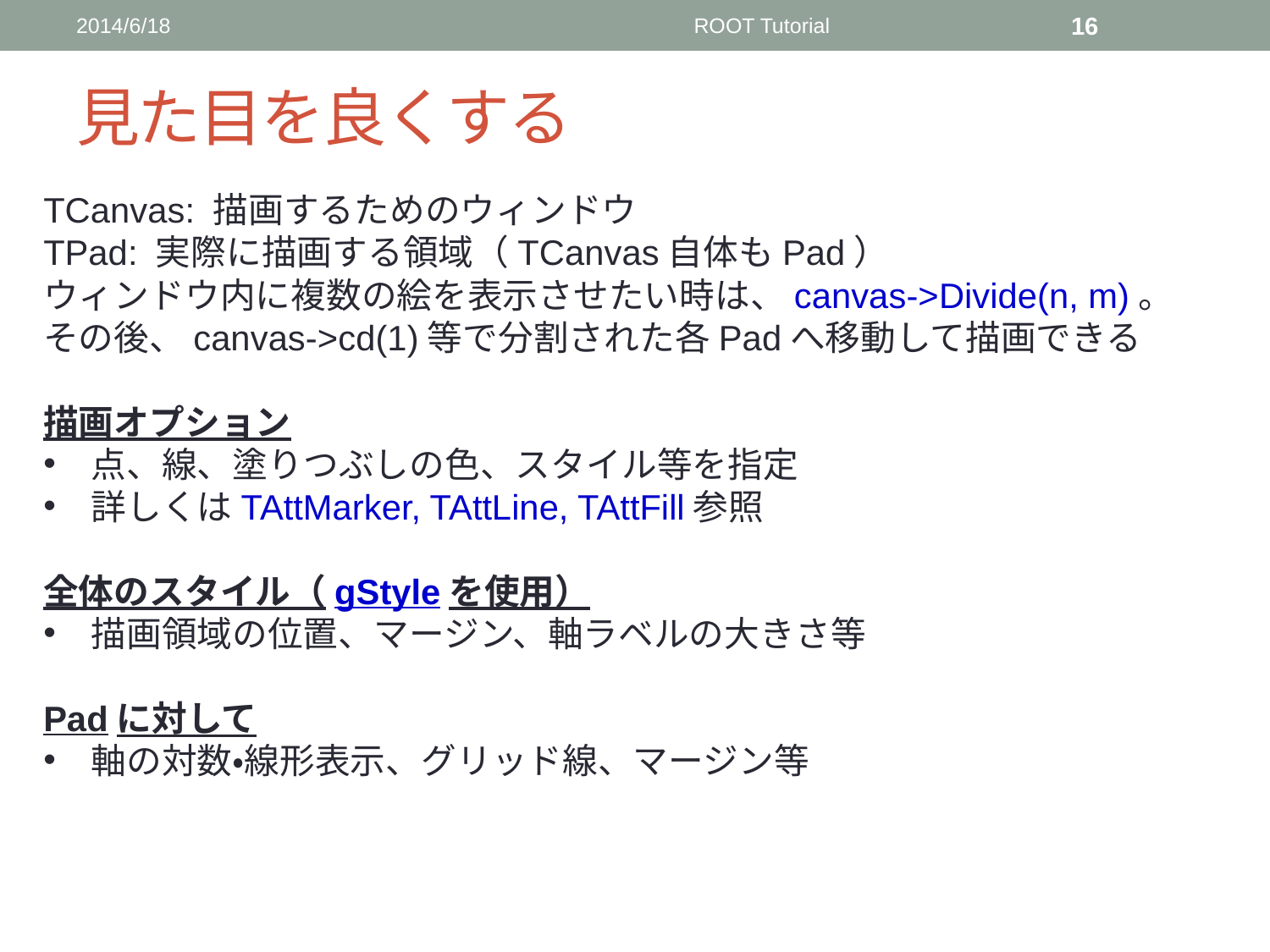

2014/6/18
ROOT Tutorial
16
# 見た目を良くする
TCanvas: 描画するためのウィンドウ
TPad: 実際に描画する領域（TCanvas自体もPad）
ウィンドウ内に複数の絵を表示させたい時は、canvas->Divide(n, m)。
その後、canvas->cd(1)等で分割された各Padへ移動して描画できる

描画オプション
点、線、塗りつぶしの色、スタイル等を指定
詳しくはTAttMarker, TAttLine, TAttFill参照

全体のスタイル（gStyleを使用）
描画領域の位置、マージン、軸ラベルの大きさ等

Padに対して
軸の対数・線形表示、グリッド線、マージン等